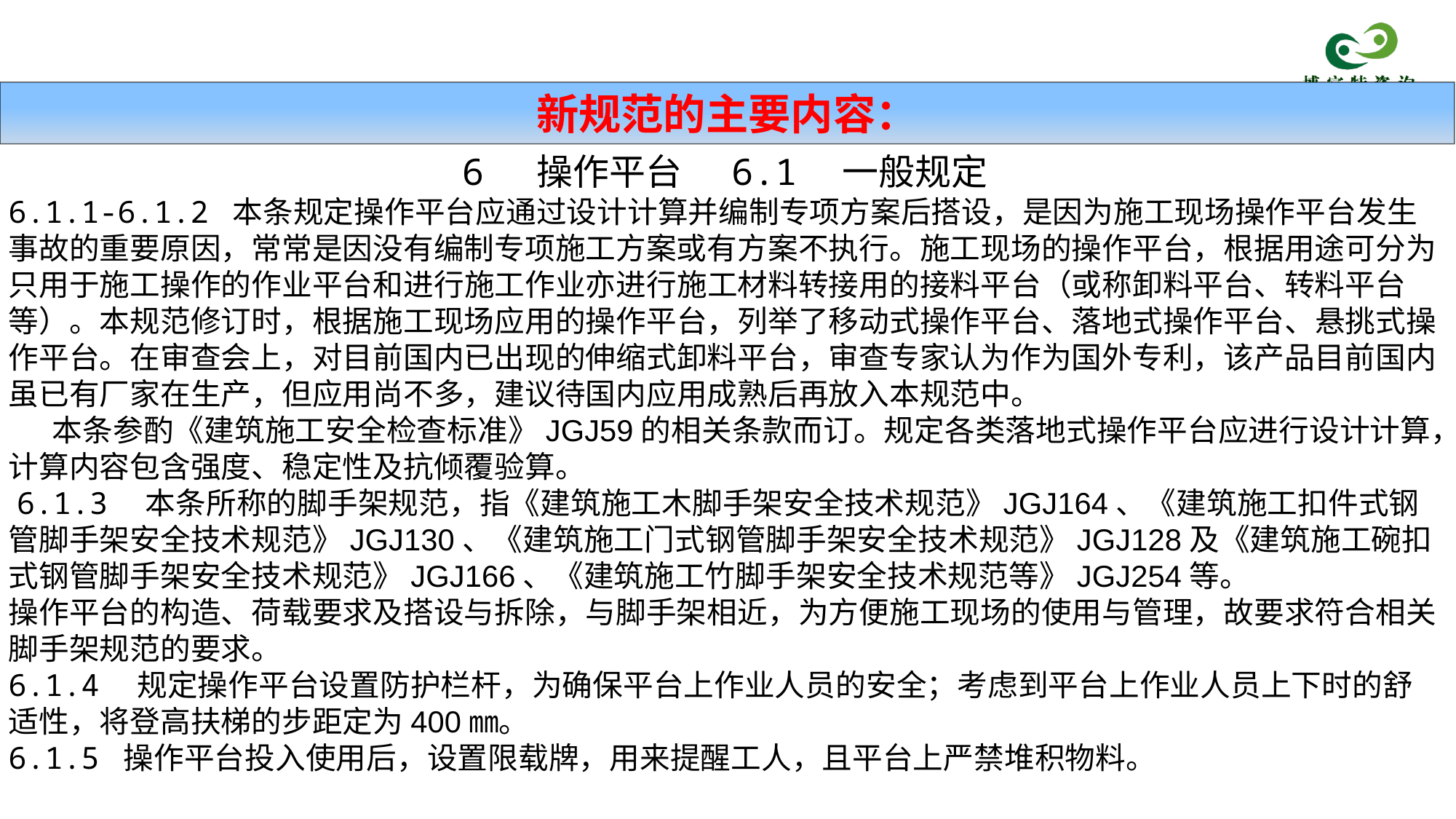

新规范的主要内容：
6  操作平台     6.1　一般规定
6.1.1-6.1.2  本条规定操作平台应通过设计计算并编制专项方案后搭设，是因为施工现场操作平台发生事故的重要原因，常常是因没有编制专项施工方案或有方案不执行。施工现场的操作平台，根据用途可分为只用于施工操作的作业平台和进行施工作业亦进行施工材料转接用的接料平台（或称卸料平台、转料平台等）。本规范修订时，根据施工现场应用的操作平台，列举了移动式操作平台、落地式操作平台、悬挑式操作平台。在审查会上，对目前国内已出现的伸缩式卸料平台，审查专家认为作为国外专利，该产品目前国内虽已有厂家在生产，但应用尚不多，建议待国内应用成熟后再放入本规范中。
　  本条参酌《建筑施工安全检查标准》JGJ59的相关条款而订。规定各类落地式操作平台应进行设计计算，计算内容包含强度、稳定性及抗倾覆验算。
 6.1.3　本条所称的脚手架规范，指《建筑施工木脚手架安全技术规范》JGJ164、《建筑施工扣件式钢管脚手架安全技术规范》JGJ130、《建筑施工门式钢管脚手架安全技术规范》JGJ128及《建筑施工碗扣式钢管脚手架安全技术规范》JGJ166、《建筑施工竹脚手架安全技术规范等》JGJ254等。
操作平台的构造、荷载要求及搭设与拆除，与脚手架相近，为方便施工现场的使用与管理，故要求符合相关脚手架规范的要求。
6.1.4　规定操作平台设置防护栏杆，为确保平台上作业人员的安全；考虑到平台上作业人员上下时的舒适性，将登高扶梯的步距定为400㎜。
6.1.5  操作平台投入使用后，设置限载牌，用来提醒工人，且平台上严禁堆积物料。